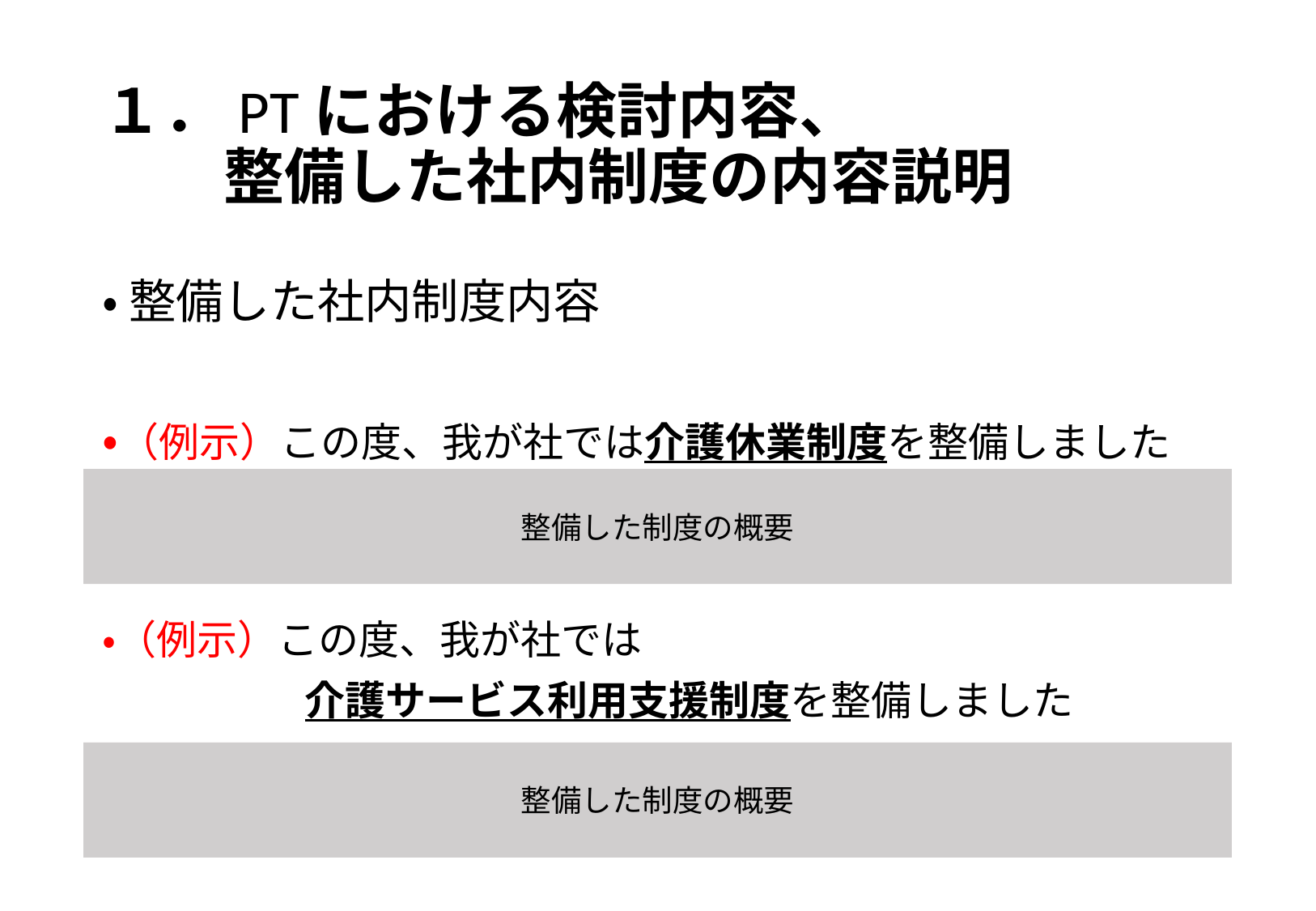

# １．PTにおける検討内容、 　　整備した社内制度の内容説明
・ 整備した社内制度内容

・（例示）この度、我が社では介護休業制度を整備しました

・（例示）この度、我が社では
　　　　　介護サービス利用支援制度を整備しました
整備した制度の概要
整備した制度の概要